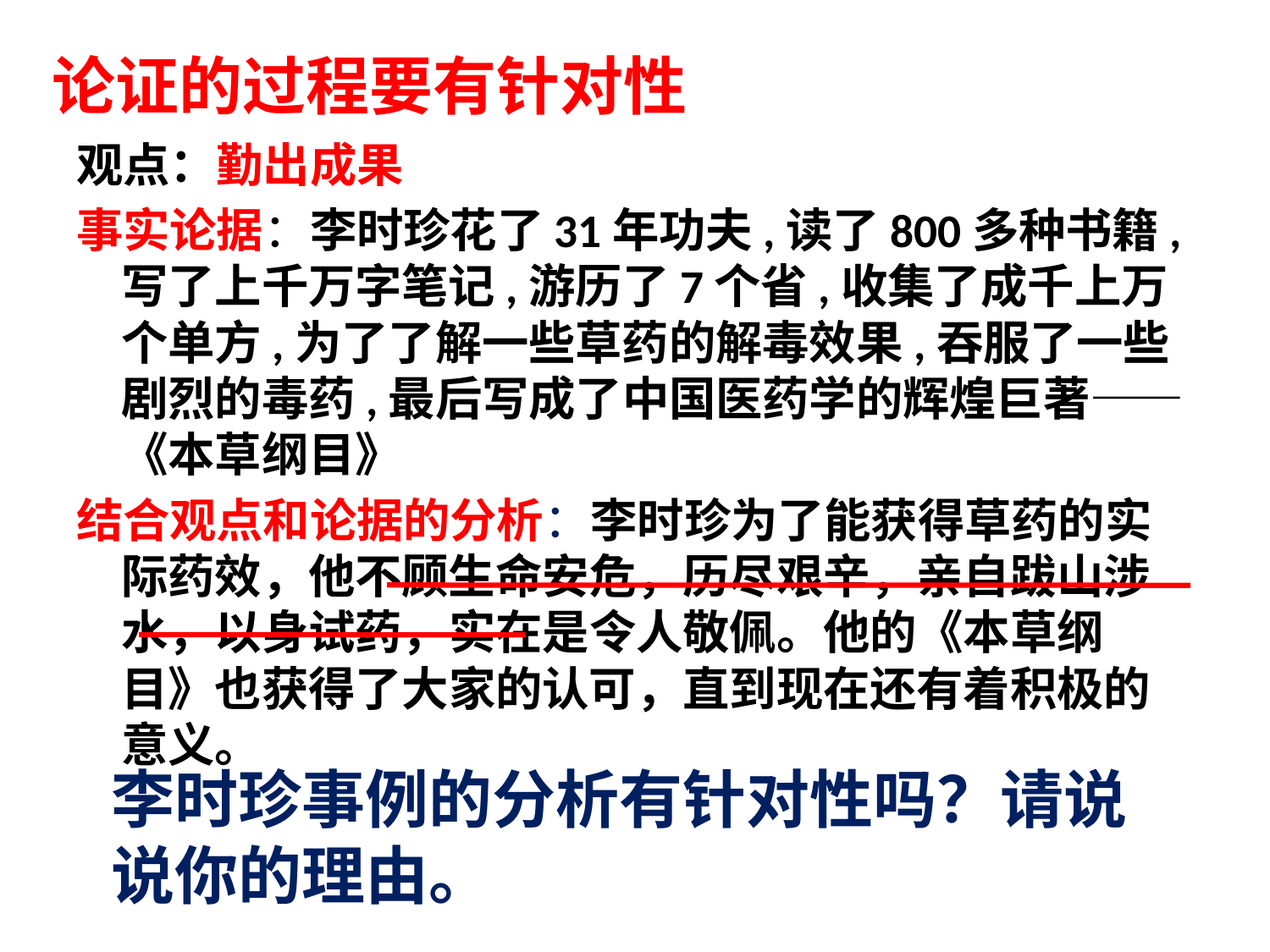

论证的过程要有针对性
观点：勤出成果
事实论据：李时珍花了31年功夫,读了800多种书籍,写了上千万字笔记,游历了7个省,收集了成千上万个单方,为了了解一些草药的解毒效果,吞服了一些剧烈的毒药,最后写成了中国医药学的辉煌巨著——《本草纲目》
结合观点和论据的分析：李时珍为了能获得草药的实际药效，他不顾生命安危，历尽艰辛，亲自跋山涉水，以身试药，实在是令人敬佩。他的《本草纲目》也获得了大家的认可，直到现在还有着积极的意义。

李时珍事例的分析有针对性吗？请说说你的理由。